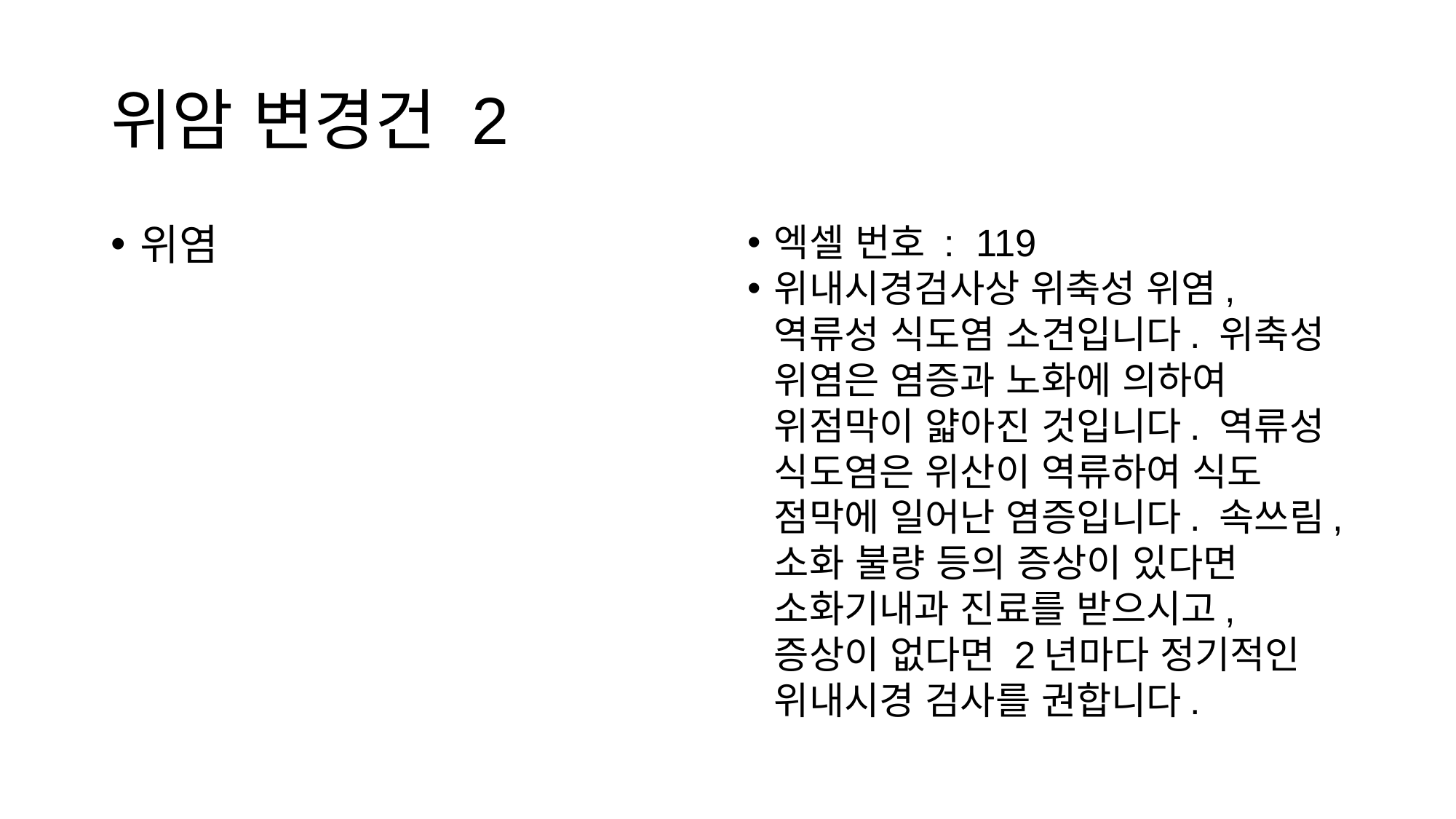

# 위암 변경건 2
위염
엑셀 번호 :  119
위내시경검사상 위축성 위염, 역류성 식도염 소견입니다. 위축성 위염은 염증과 노화에 의하여 위점막이 얇아진 것입니다. 역류성 식도염은 위산이 역류하여 식도 점막에 일어난 염증입니다. 속쓰림, 소화 불량 등의 증상이 있다면 소화기내과 진료를 받으시고, 증상이 없다면 2년마다 정기적인 위내시경 검사를 권합니다.